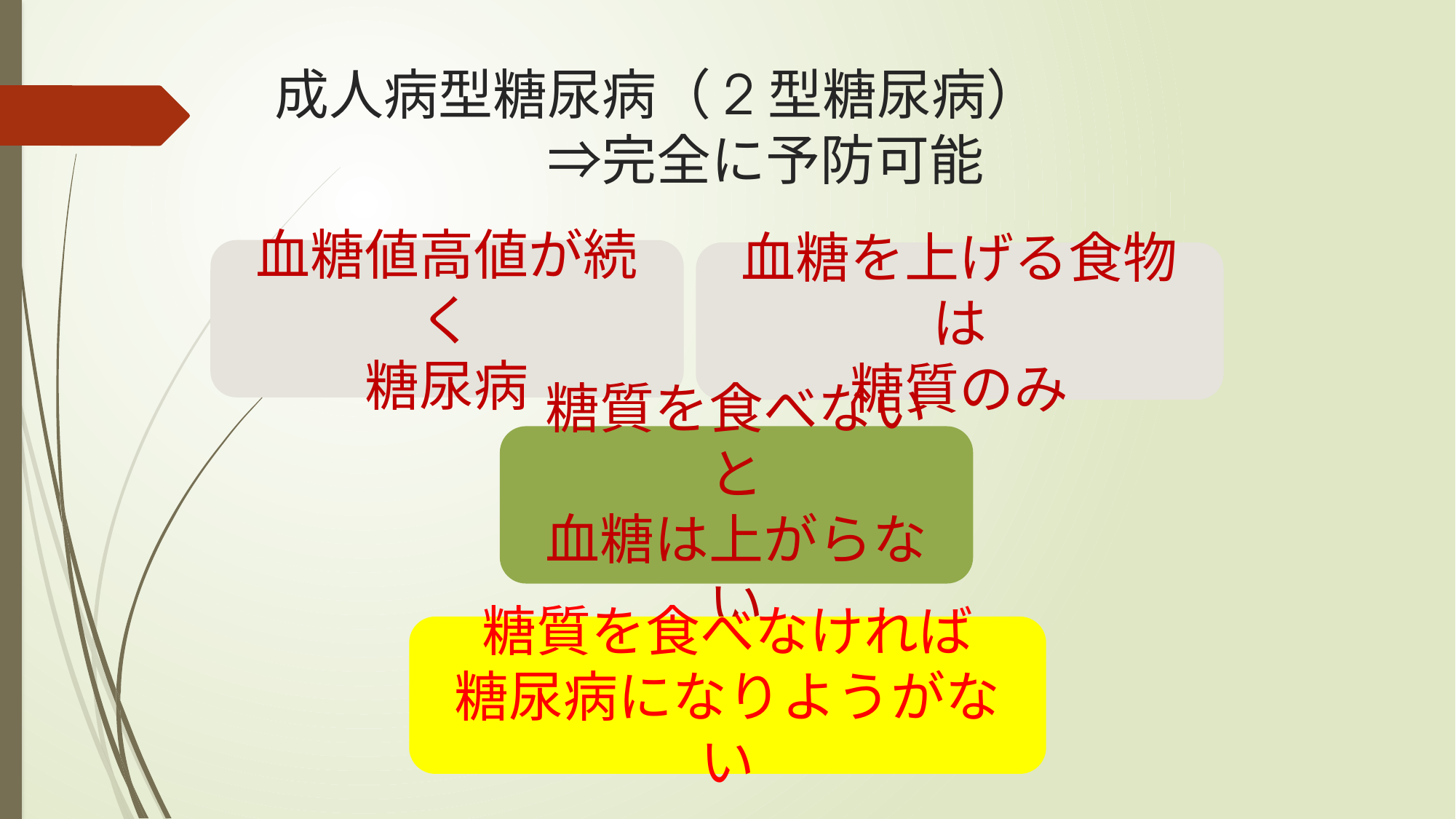

# 成人病型糖尿病（2型糖尿病） 　　　　　⇒完全に予防可能
血糖値高値が続く
糖尿病
血糖を上げる食物は
糖質のみ
糖質を食べないと
血糖は上がらない
糖質を食べなければ
糖尿病になりようがない